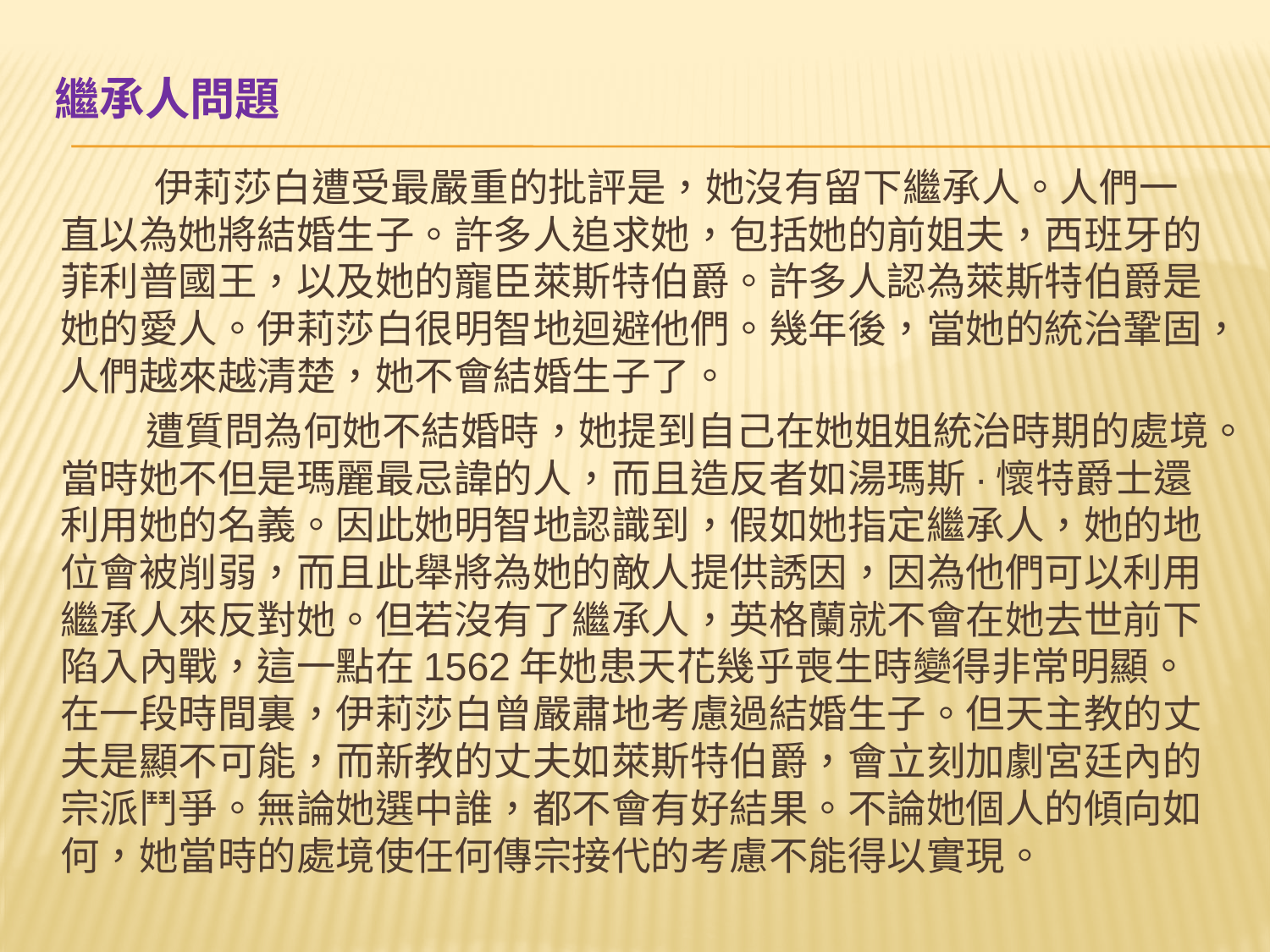

# 繼承人問題
               伊莉莎白遭受最嚴重的批評是，她沒有留下繼承人。人們一直以為她將結婚生子。許多人追求她，包括她的前姐夫，西班牙的菲利普國王，以及她的寵臣萊斯特伯爵。許多人認為萊斯特伯爵是她的愛人。伊莉莎白很明智地迴避他們。幾年後，當她的統治鞏固，人們越來越清楚，她不會結婚生子了。
              遭質問為何她不結婚時，她提到自己在她姐姐統治時期的處境。當時她不但是瑪麗最忌諱的人，而且造反者如湯瑪斯·懷特爵士還利用她的名義。因此她明智地認識到，假如她指定繼承人，她的地位會被削弱，而且此舉將為她的敵人提供誘因，因為他們可以利用繼承人來反對她。但若沒有了繼承人，英格蘭就不會在她去世前下陷入內戰，這一點在1562年她患天花幾乎喪生時變得非常明顯。在一段時間裏，伊莉莎白曾嚴肅地考慮過結婚生子。但天主教的丈夫是顯不可能，而新教的丈夫如萊斯特伯爵，會立刻加劇宮廷內的宗派鬥爭。無論她選中誰，都不會有好結果。不論她個人的傾向如何，她當時的處境使任何傳宗接代的考慮不能得以實現。